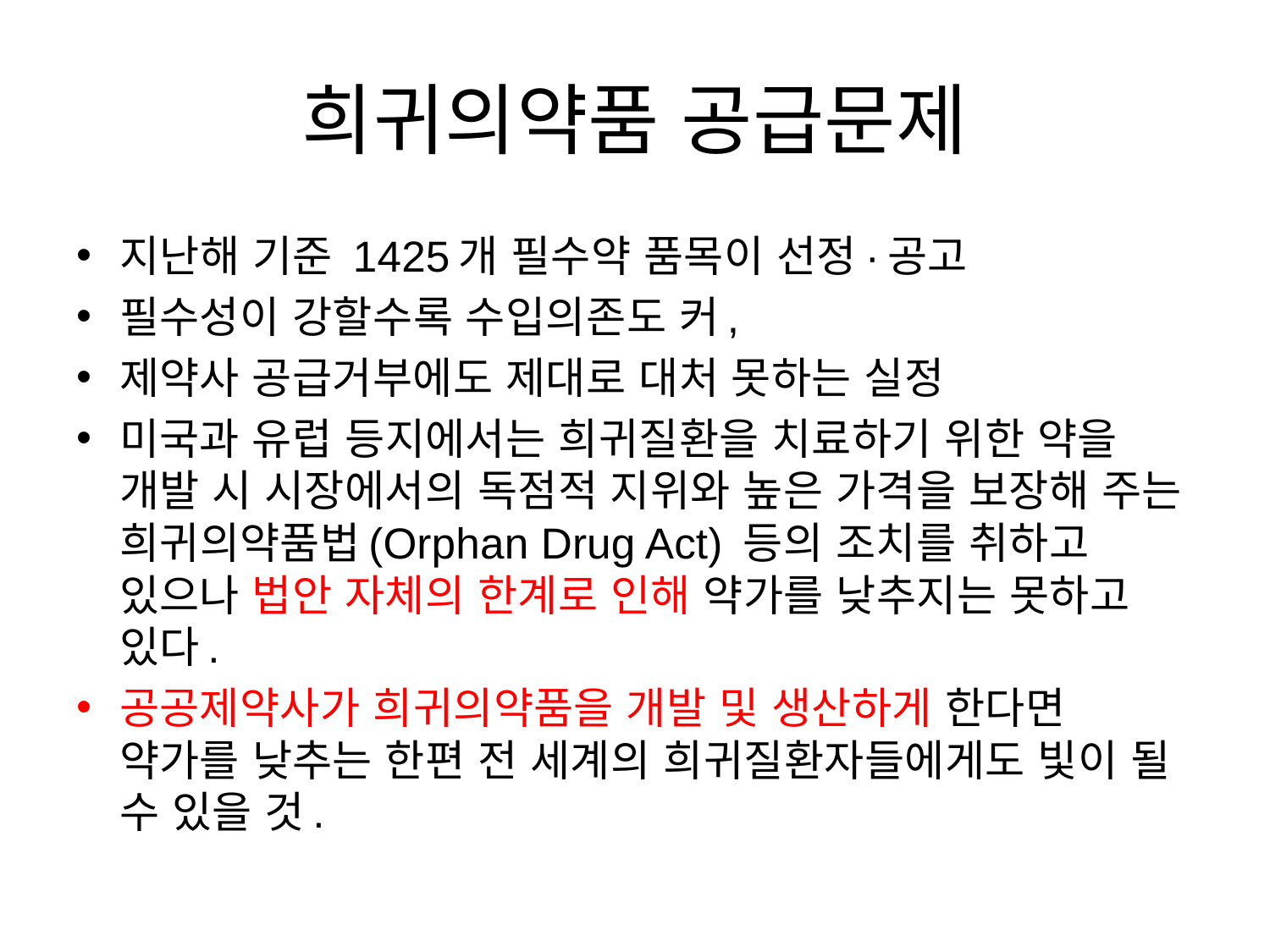

# 희귀의약품 공급문제
지난해 기준 1425개 필수약 품목이 선정·공고
필수성이 강할수록 수입의존도 커,
제약사 공급거부에도 제대로 대처 못하는 실정
미국과 유럽 등지에서는 희귀질환을 치료하기 위한 약을 개발 시 시장에서의 독점적 지위와 높은 가격을 보장해 주는 희귀의약품법(Orphan Drug Act) 등의 조치를 취하고 있으나 법안 자체의 한계로 인해 약가를 낮추지는 못하고 있다.
공공제약사가 희귀의약품을 개발 및 생산하게 한다면 약가를 낮추는 한편 전 세계의 희귀질환자들에게도 빛이 될 수 있을 것.